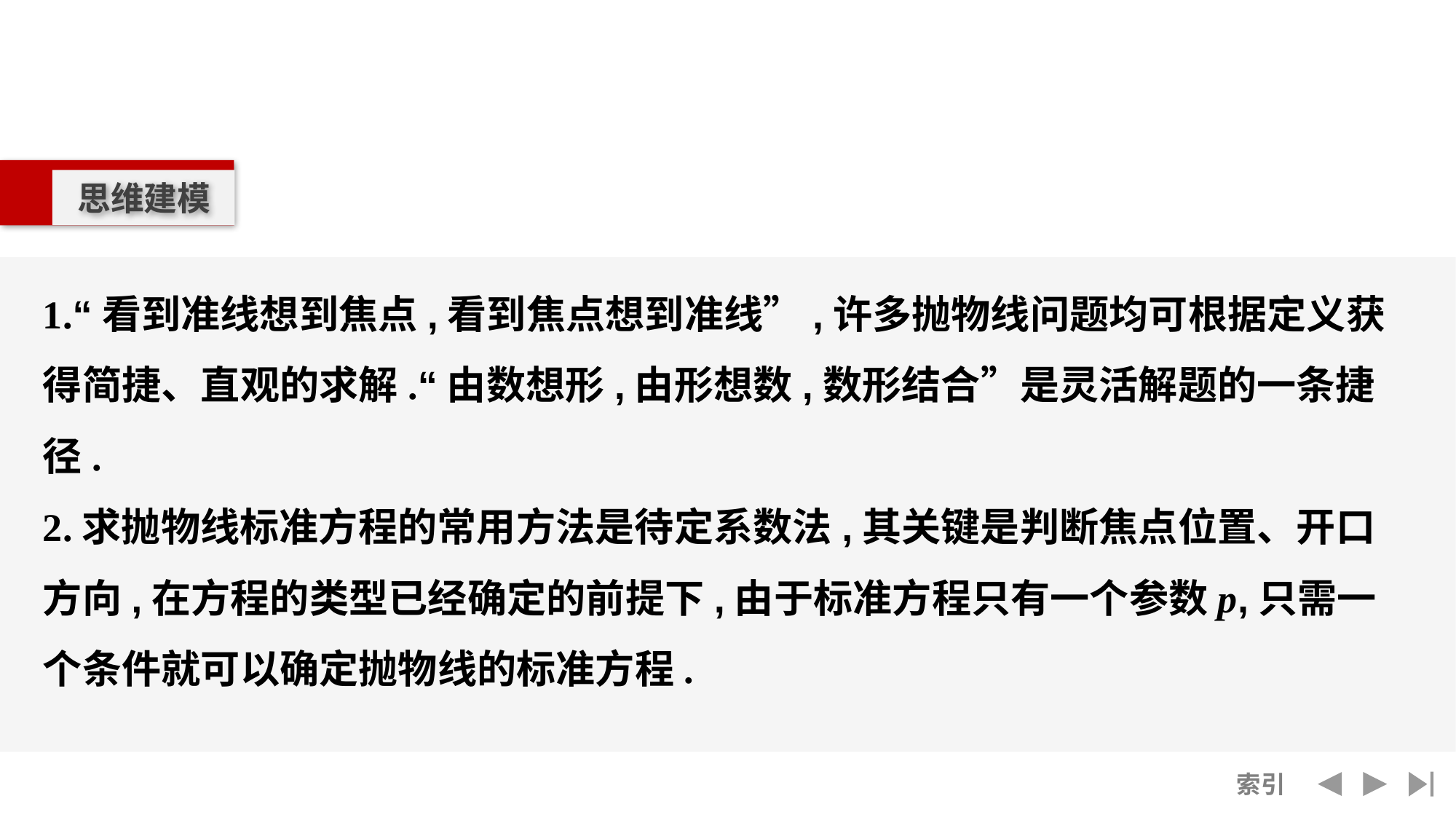

思维建模

1.“看到准线想到焦点,看到焦点想到准线”,许多抛物线问题均可根据定义获得简捷、直观的求解.“由数想形,由形想数,数形结合”是灵活解题的一条捷径.
2.求抛物线标准方程的常用方法是待定系数法,其关键是判断焦点位置、开口方向,在方程的类型已经确定的前提下,由于标准方程只有一个参数p,只需一个条件就可以确定抛物线的标准方程.